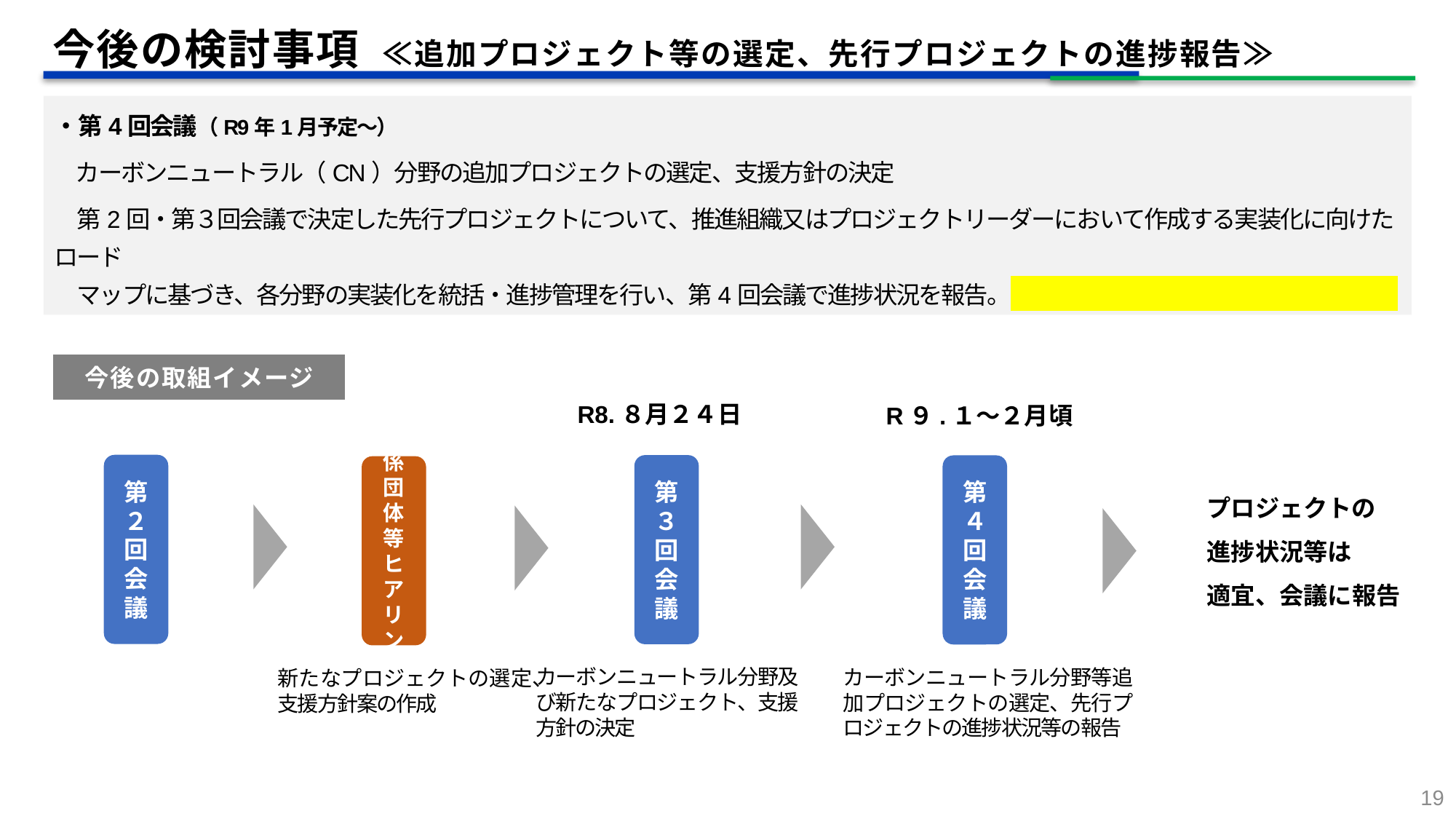

今後の検討事項  ≪追加プロジェクト等の選定、先行プロジェクトの進捗報告≫
・第4回会議（R9年1月予定～）
　カーボンニュートラル（CN）分野の追加プロジェクトの選定、支援方針の決定
　第2回・第３回会議で決定した先行プロジェクトについて、推進組織又はプロジェクトリーダーにおいて作成する実装化に向けたロード　
　マップに基づき、各分野の実装化を統括・進捗管理を行い、第4回会議で進捗状況を報告。
今後の取組イメージ
R8.８月２４日
第２回会議
第３回会議
関係団体等
ヒアリング
プロジェクトの
進捗状況等は
適宜、会議に報告

カーボンニュートラル分野及び新たなプロジェクト、支援方針の決定
新たなプロジェクトの選定、
支援方針案の作成
R９.１～２月頃
第４回会議
カーボンニュートラル分野等追加プロジェクトの選定、先行プロジェクトの進捗状況等の報告